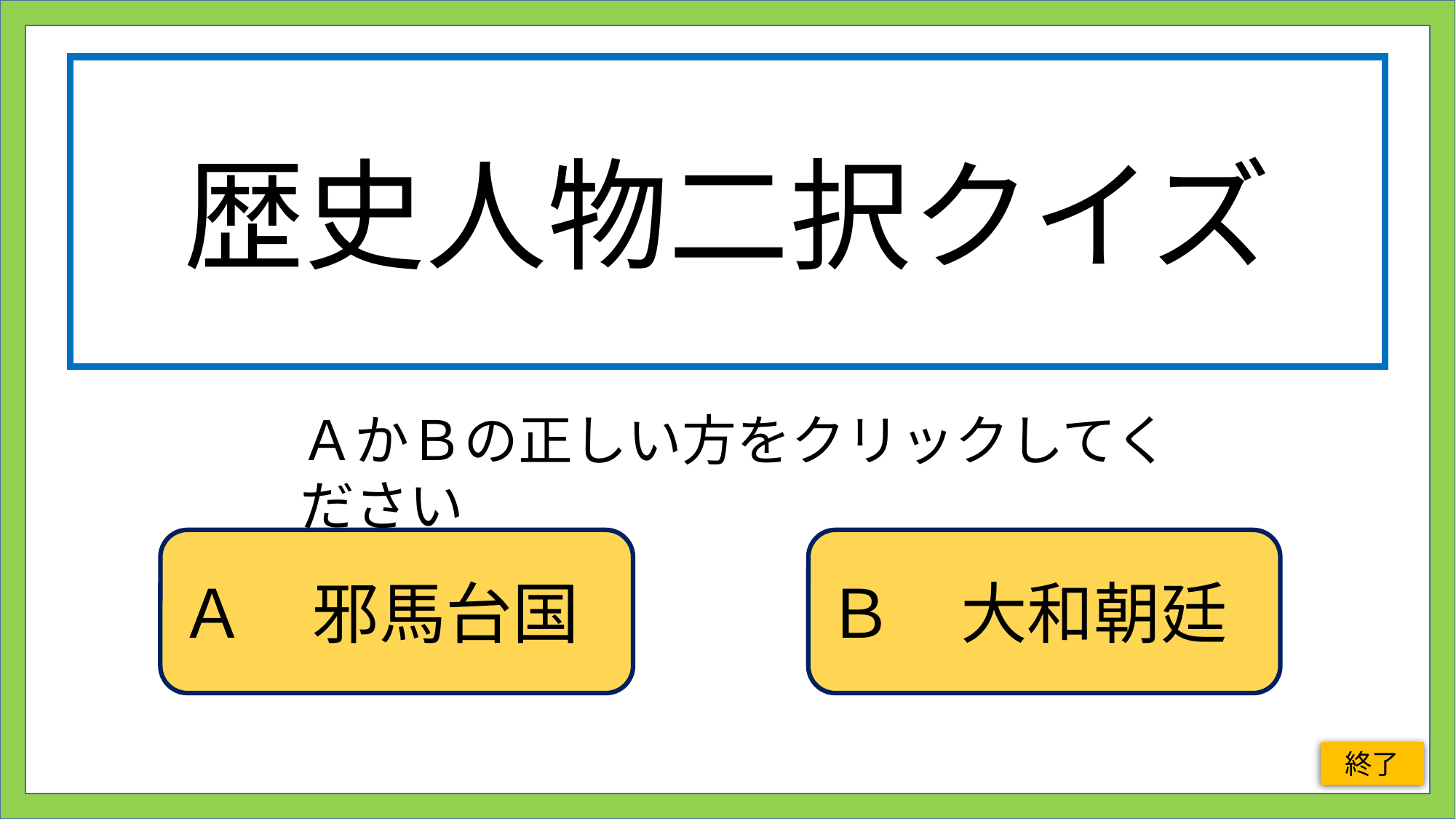

歴史人物二択クイズ
ＡかＢの正しい方をクリックしてください
Ｂ　大和朝廷
Ａ　邪馬台国
終了